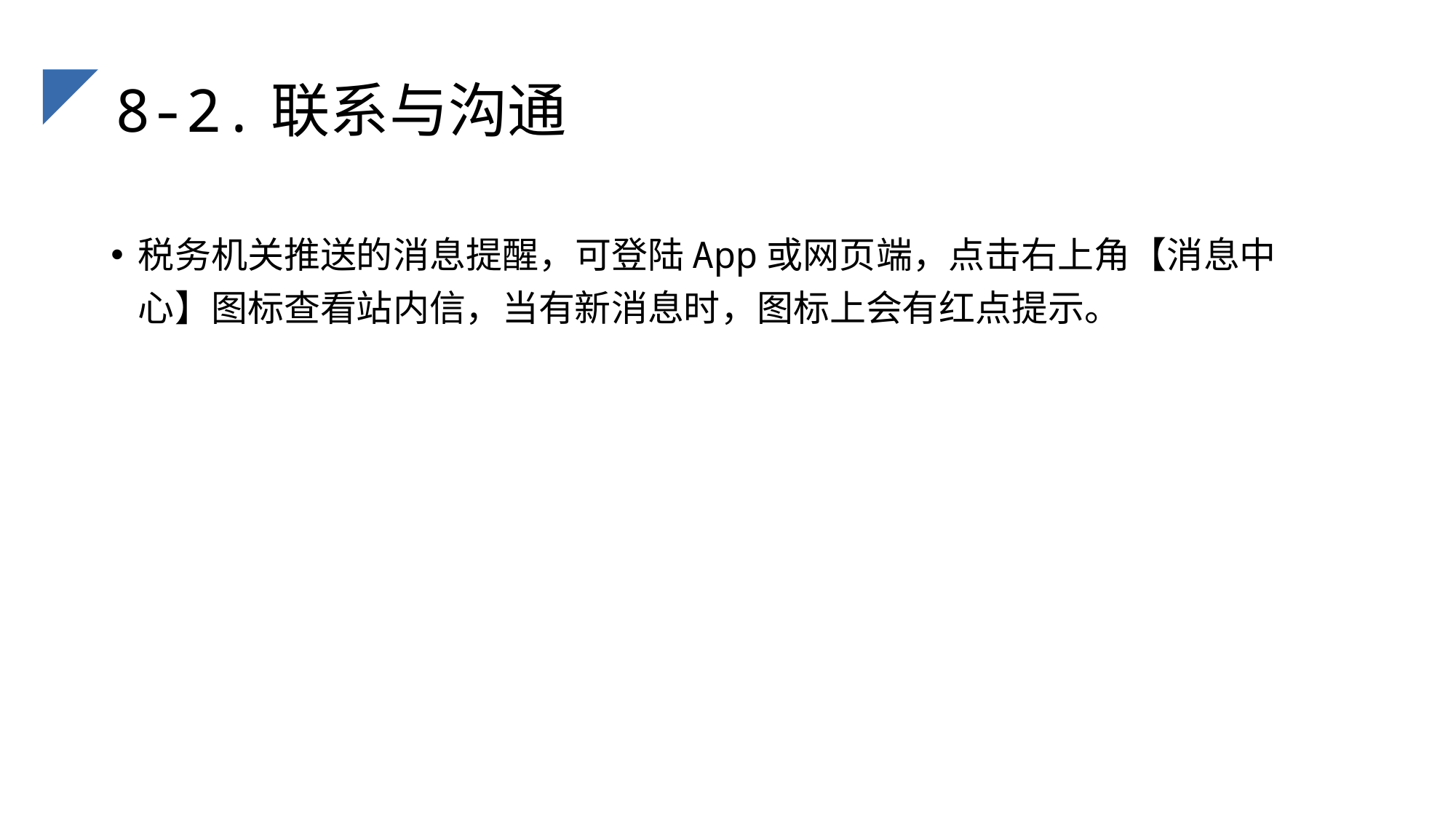

# 8-2.联系与沟通
税务机关推送的消息提醒，可登陆App或网页端，点击右上角【消息中心】图标查看站内信，当有新消息时，图标上会有红点提示。